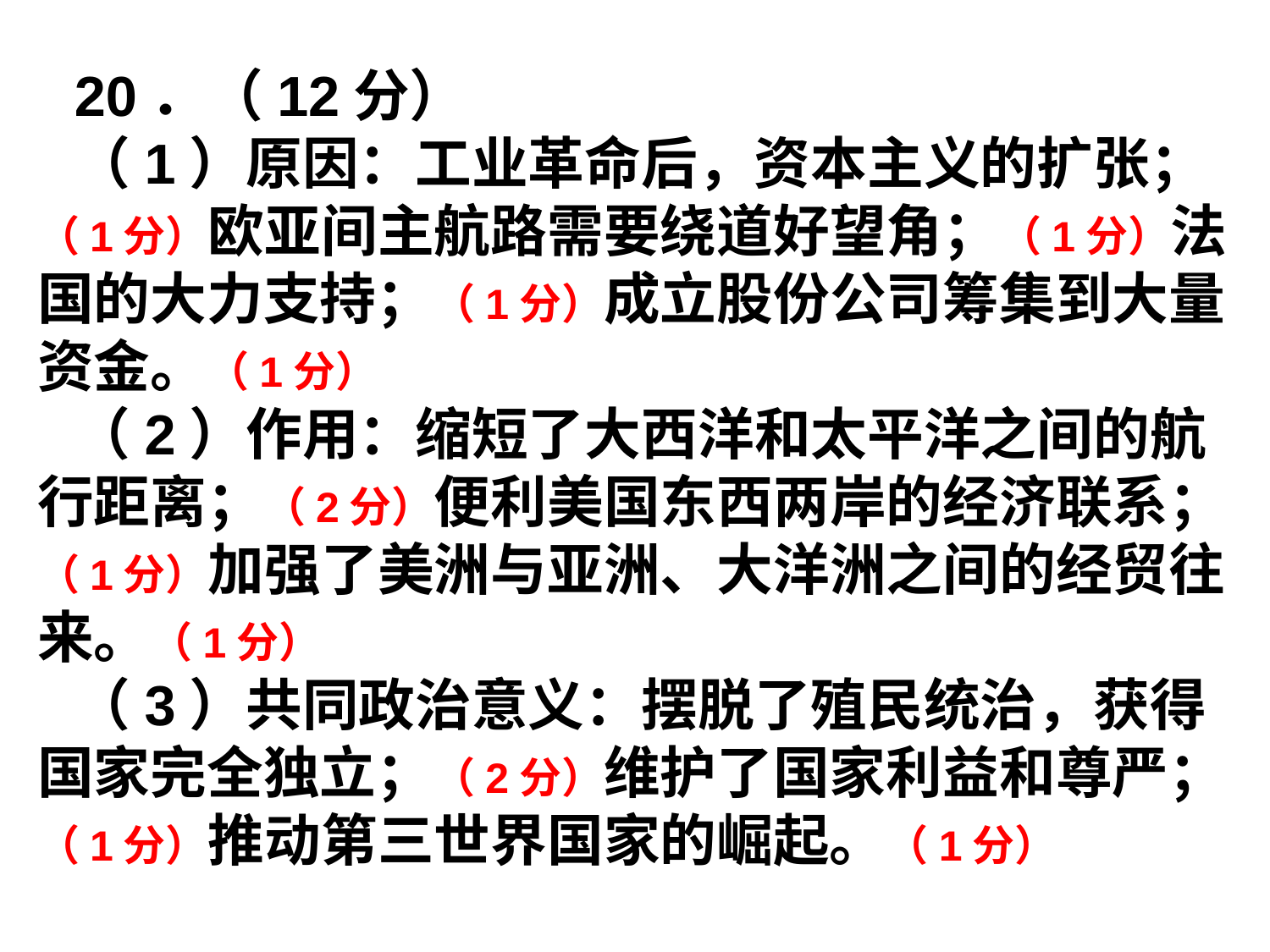

20．（12分）
（1）原因：工业革命后，资本主义的扩张；（1分）欧亚间主航路需要绕道好望角；（1分）法国的大力支持；（1分）成立股份公司筹集到大量资金。（1分）
（2）作用：缩短了大西洋和太平洋之间的航行距离；（2分）便利美国东西两岸的经济联系；（1分）加强了美洲与亚洲、大洋洲之间的经贸往来。（1分）
（3）共同政治意义：摆脱了殖民统治，获得国家完全独立；（2分）维护了国家利益和尊严；（1分）推动第三世界国家的崛起。（1分）